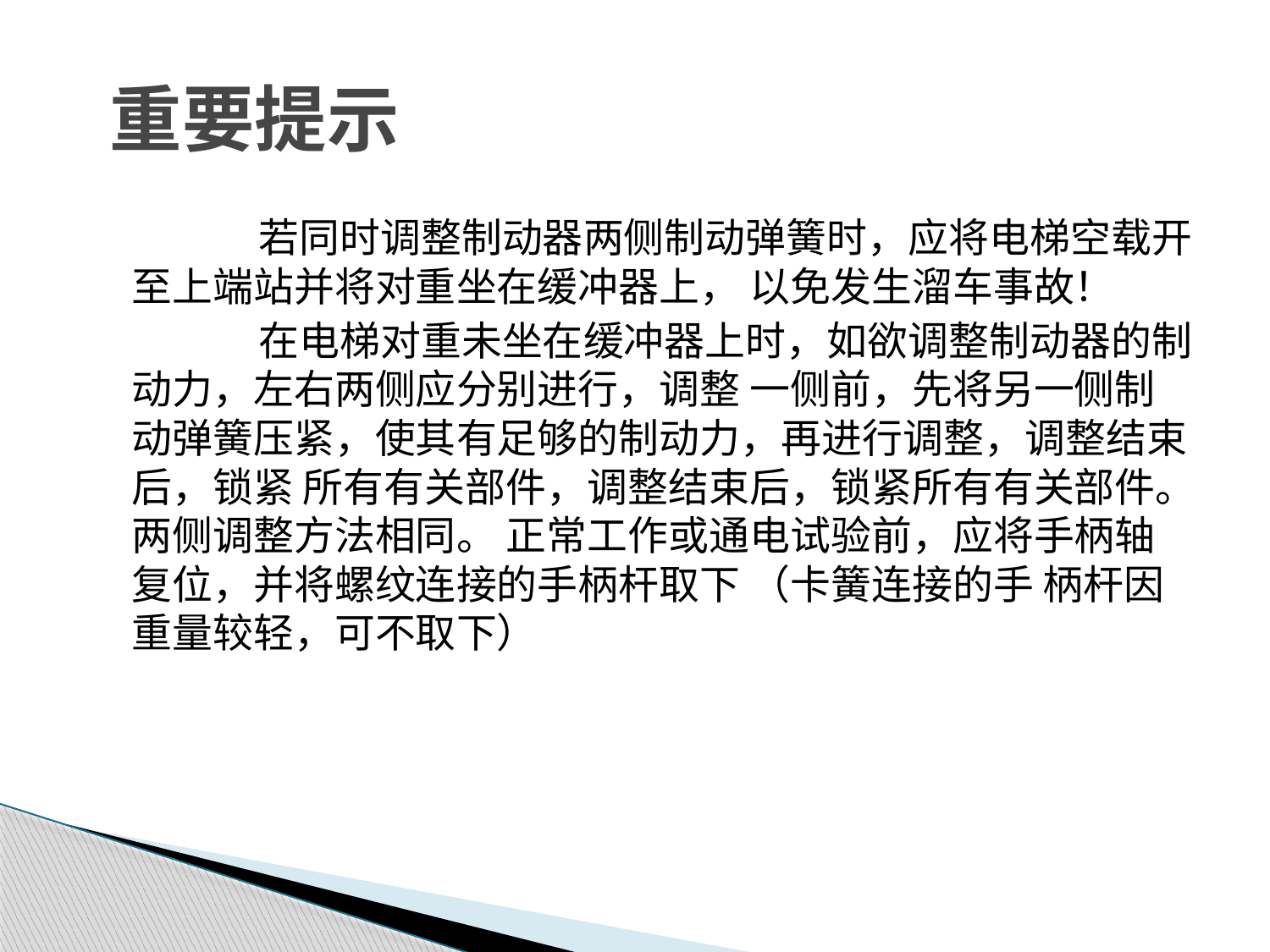

# 重要提示
	若同时调整制动器两侧制动弹簧时，应将电梯空载开至上端站并将对重坐在缓冲器上， 以免发生溜车事故！
	在电梯对重未坐在缓冲器上时，如欲调整制动器的制动力，左右两侧应分别进行，调整 一侧前，先将另一侧制动弹簧压紧，使其有足够的制动力，再进行调整，调整结束后，锁紧 所有有关部件，调整结束后，锁紧所有有关部件。两侧调整方法相同。 正常工作或通电试验前，应将手柄轴复位，并将螺纹连接的手柄杆取下 （卡簧连接的手 柄杆因重量较轻，可不取下）